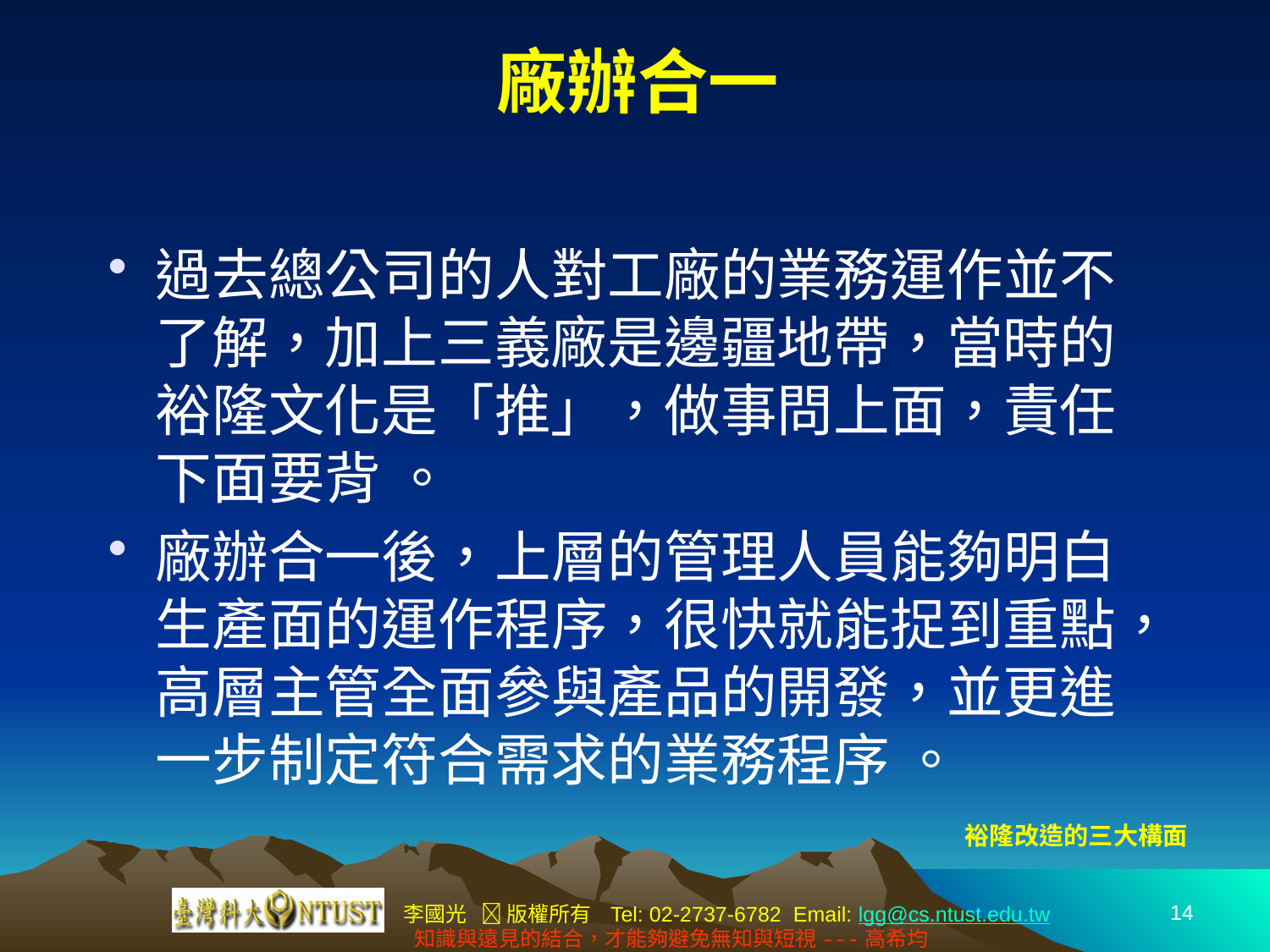

# 廠辦合一
過去總公司的人對工廠的業務運作並不了解，加上三義廠是邊疆地帶，當時的裕隆文化是「推」，做事問上面，責任下面要背 。
廠辦合一後，上層的管理人員能夠明白生產面的運作程序，很快就能捉到重點，高層主管全面參與產品的開發，並更進一步制定符合需求的業務程序 。
裕隆改造的三大構面
14